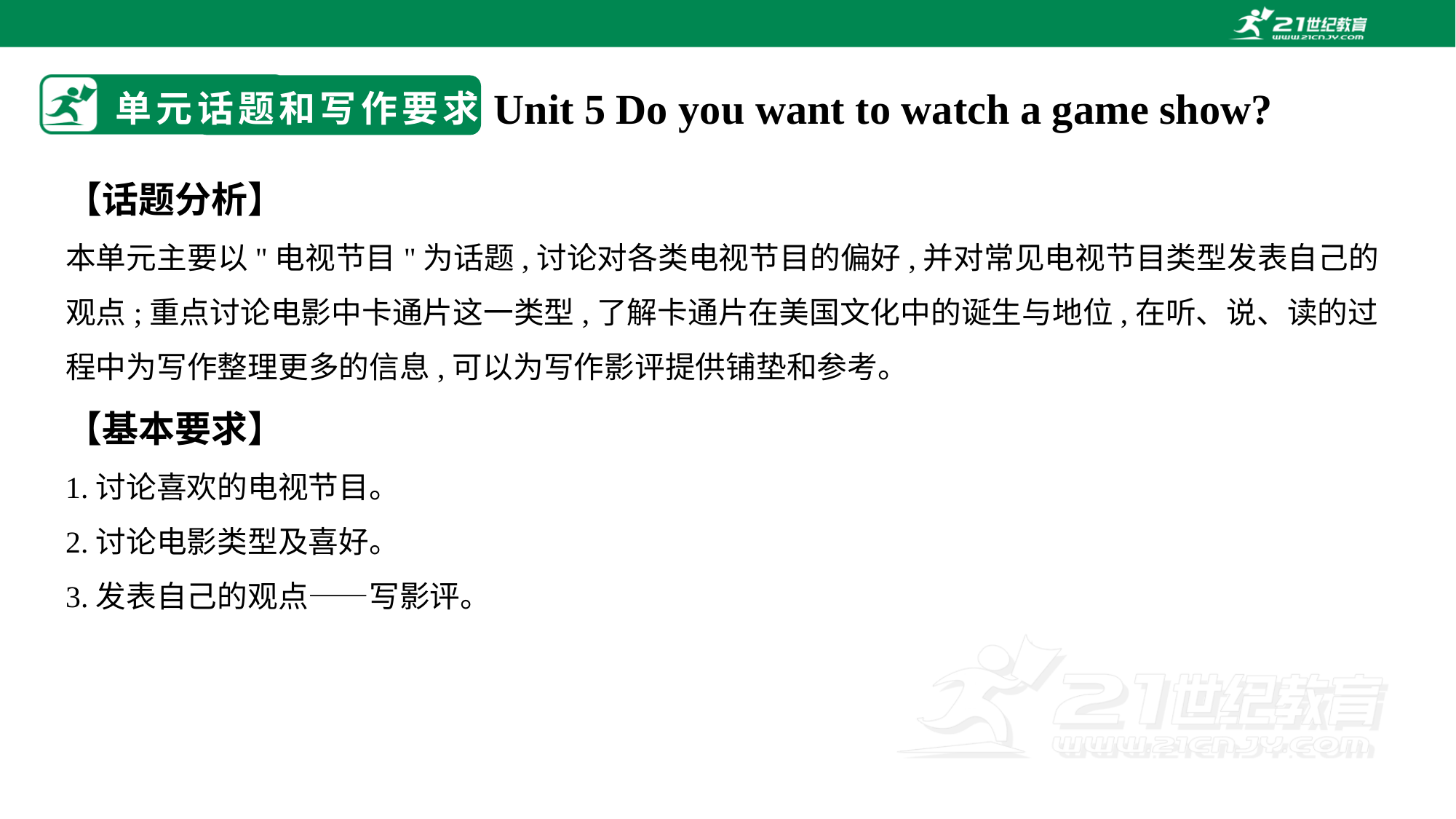

# 单元话题和写作要求
Unit 5 Do you want to watch a game show?
【话题分析】
本单元主要以"电视节目"为话题,讨论对各类电视节目的偏好,并对常见电视节目类型发表自己的观点;重点讨论电影中卡通片这一类型,了解卡通片在美国文化中的诞生与地位,在听、说、读的过程中为写作整理更多的信息,可以为写作影评提供铺垫和参考。
【基本要求】
1.讨论喜欢的电视节目。
2.讨论电影类型及喜好。
3.发表自己的观点——写影评。